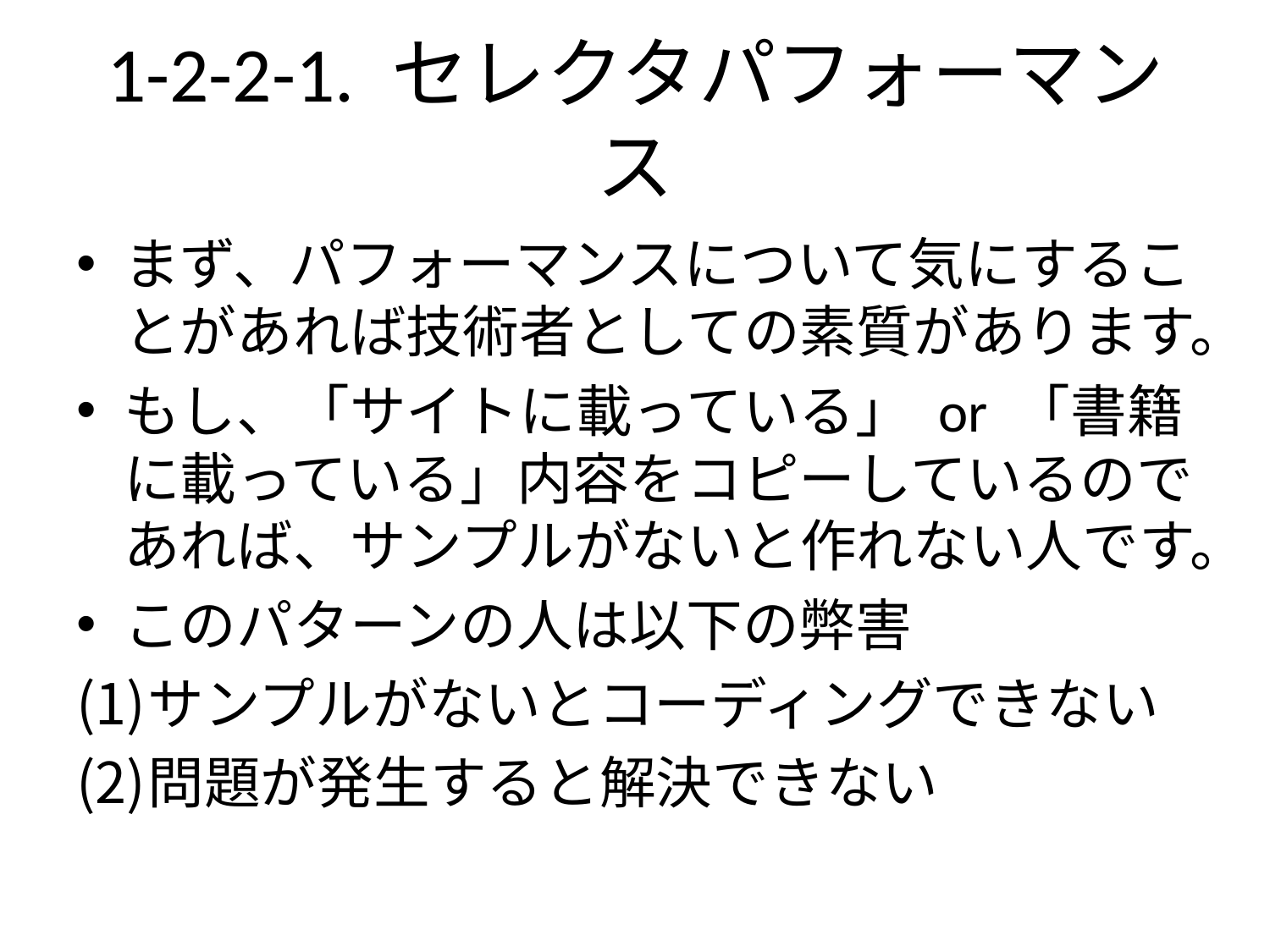

# 1-2-2-1. セレクタパフォーマンス
まず、パフォーマンスについて気にすることがあれば技術者としての素質があります。
もし、「サイトに載っている」 or 「書籍に載っている」内容をコピーしているのであれば、サンプルがないと作れない人です。
このパターンの人は以下の弊害
サンプルがないとコーディングできない
問題が発生すると解決できない